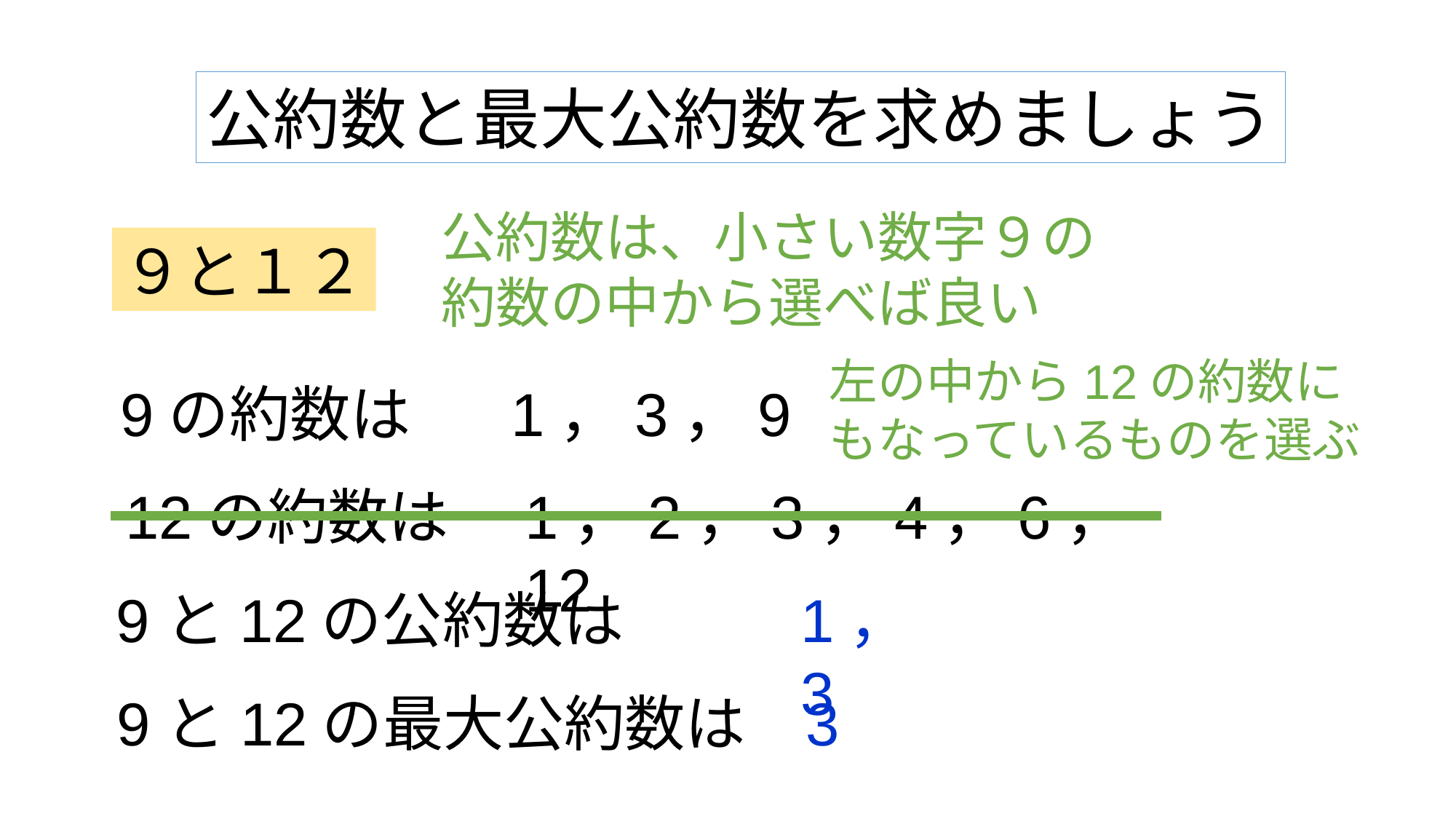

公約数と最大公約数を求めましょう
公約数は、小さい数字９の
約数の中から選べば良い
９と１２
左の中から12の約数にもなっているものを選ぶ
9の約数は
1，3，9
12の約数は
1，2，3，4，6，12
9と12の公約数は
1，3
9と12の最大公約数は
3